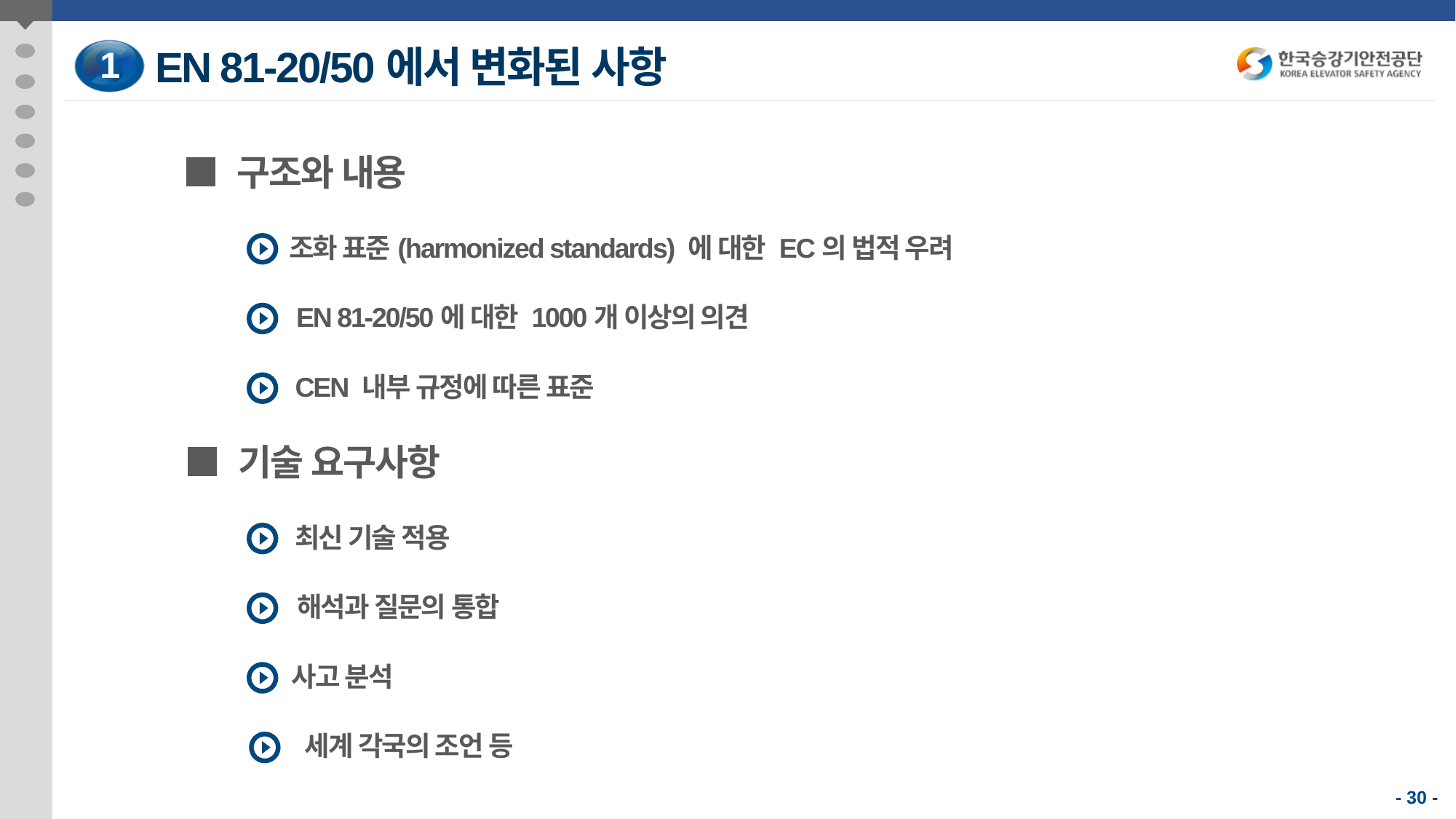

EN 81-20/50에서 변화된 사항
1
■ 구조와 내용
조화 표준(harmonized standards) 에 대한 EC의 법적 우려

EN 81-20/50에 대한 1000개 이상의 의견

CEN 내부 규정에 따른 표준

■ 기술 요구사항
최신 기술 적용

해석과 질문의 통합

사고 분석

세계 각국의 조언 등